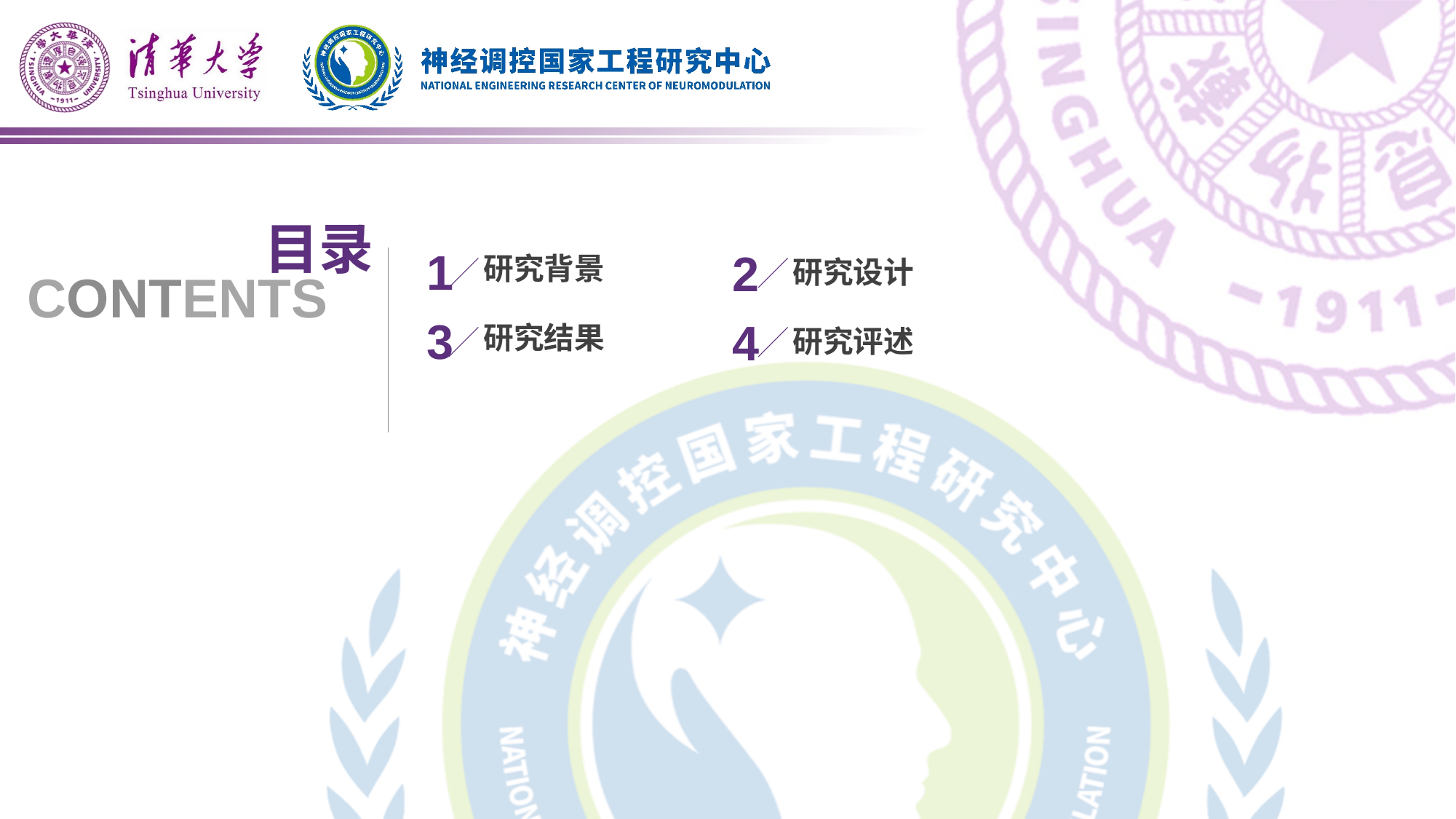

目录
1
2
研究背景
研究设计
CONTENTS
3
4
研究结果
研究评述